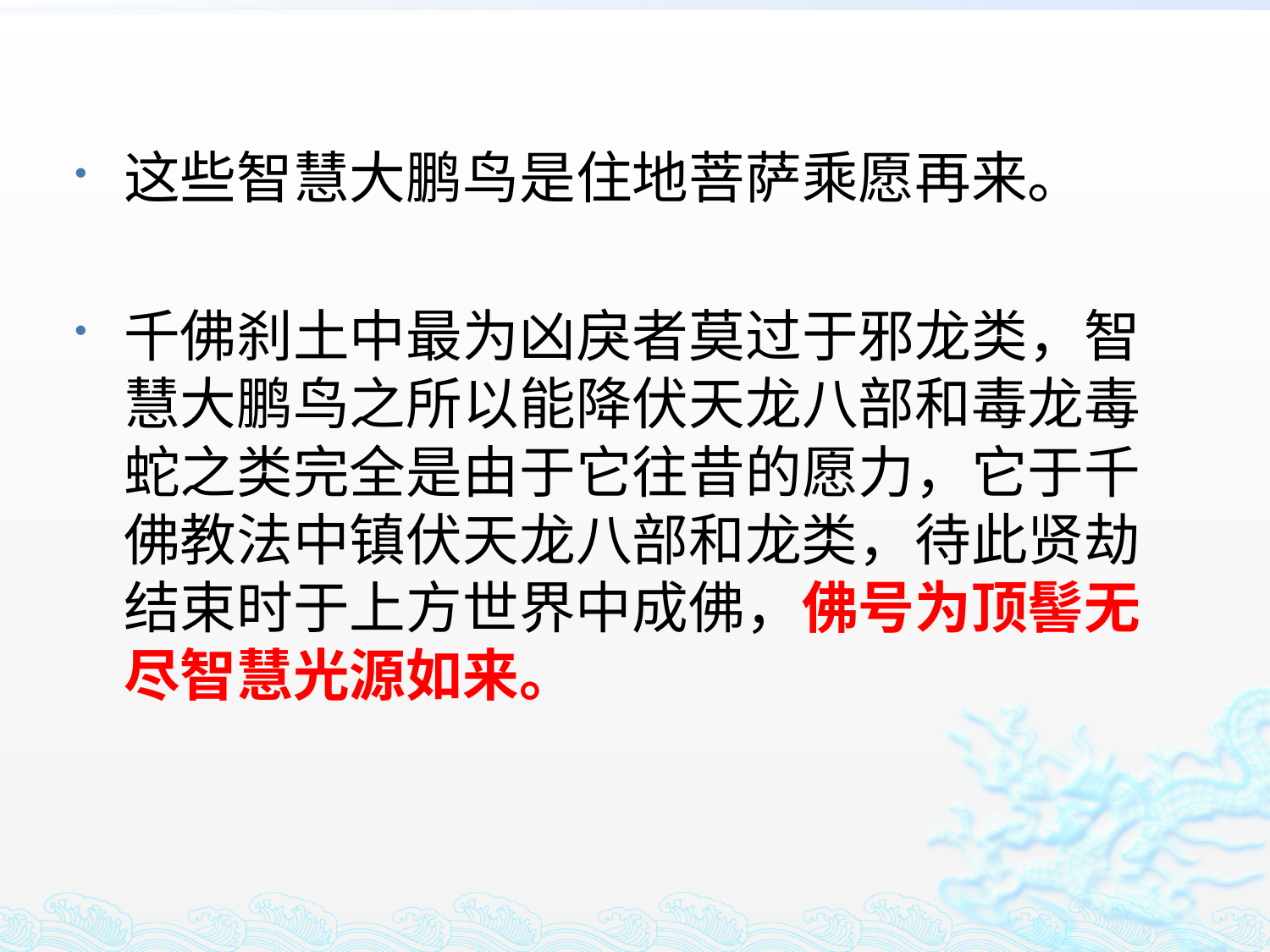

这些智慧大鹏鸟是住地菩萨乘愿再来。

千佛刹土中最为凶戾者莫过于邪龙类，智慧大鹏鸟之所以能降伏天龙八部和毒龙毒蛇之类完全是由于它往昔的愿力，它于千佛教法中镇伏天龙八部和龙类，待此贤劫结束时于上方世界中成佛，佛号为顶髻无尽智慧光源如来。